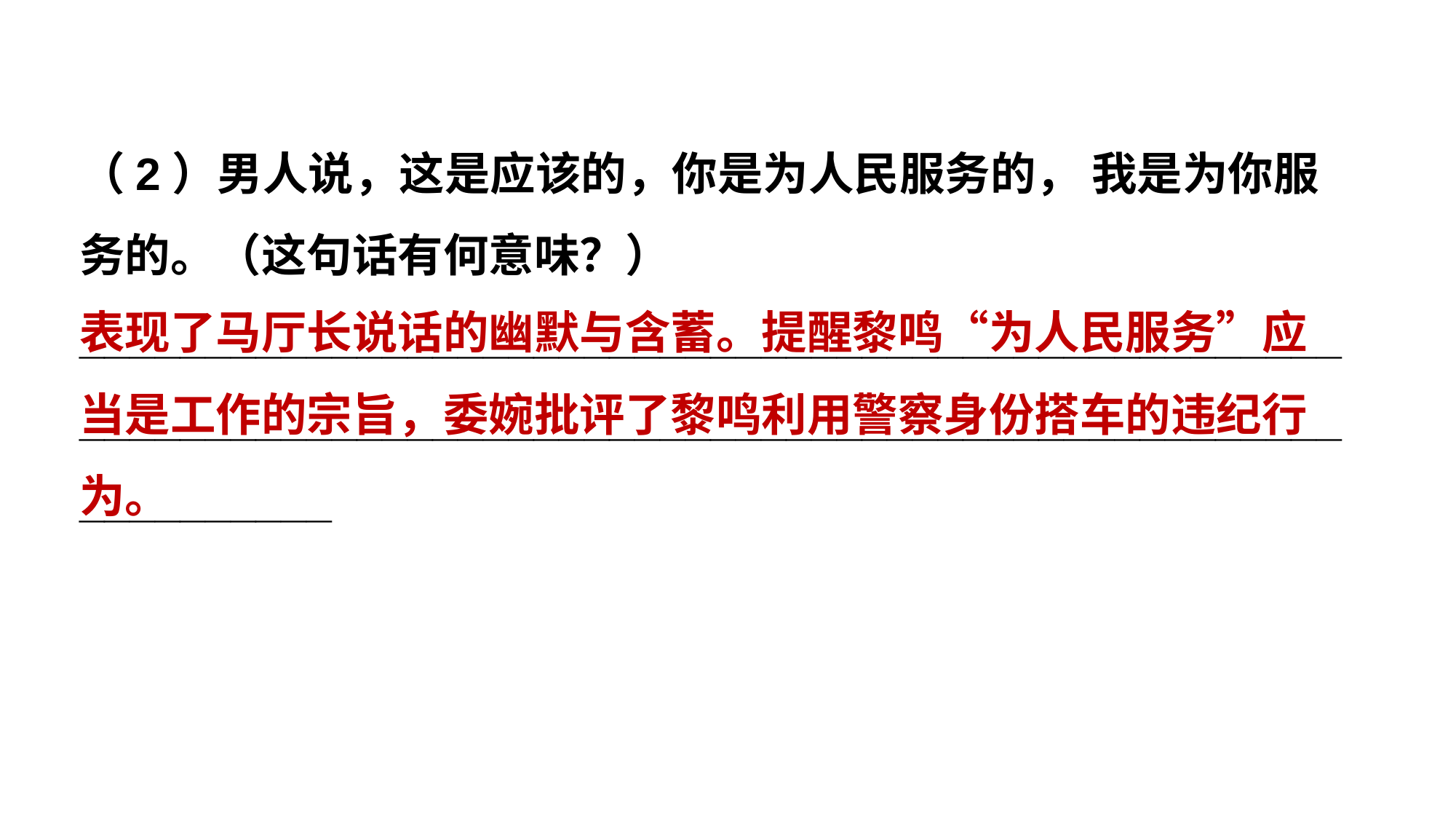

（2）男人说，这是应该的，你是为人民服务的， 我是为你服务的。（这句话有何意味？） ______________________________________________________________________________________________________________
表现了马厅长说话的幽默与含蓄。提醒黎鸣“为人民服务”应当是工作的宗旨，委婉批评了黎鸣利用警察身份搭车的违纪行为。